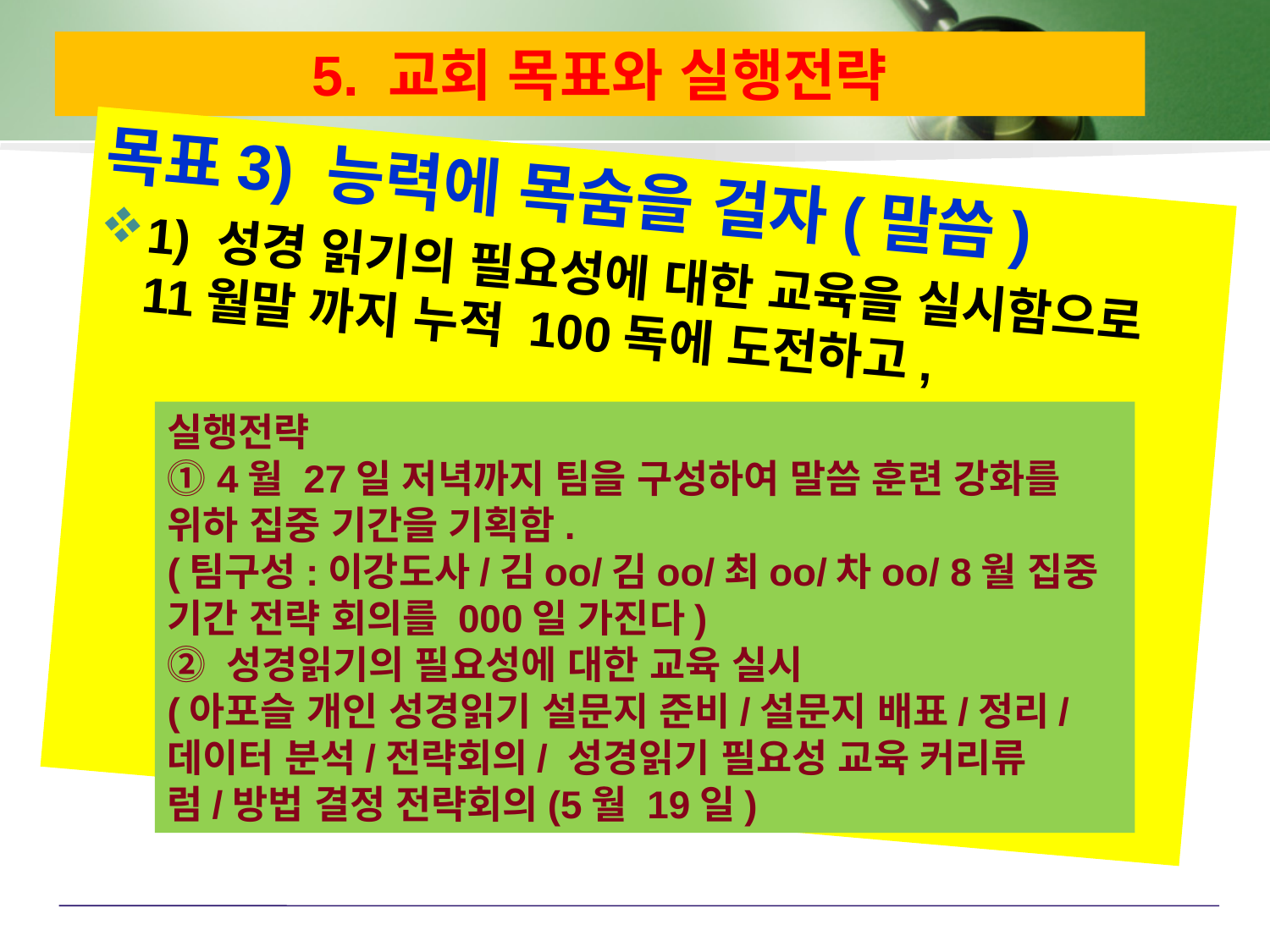

# 5. 교회 목표와 실행전략
목표3) 능력에 목숨을 걸자(말씀)
1) 성경 읽기의 필요성에 대한 교육을 실시함으로 11월말 까지 누적 100독에 도전하고,

실행전략
⓵ 4월 27일 저녁까지 팀을 구성하여 말씀 훈련 강화를 위하 집중 기간을 기획함.
(팀구성:이강도사/김oo/김oo/최oo/차oo/ 8월 집중 기간 전략 회의를 000일 가진다)
⓶ 성경읽기의 필요성에 대한 교육 실시
(아포슬 개인 성경읽기 설문지 준비/설문지 배표/정리/ 데이터 분석/전략회의/ 성경읽기 필요성 교육 커리류럼/방법 결정 전략회의(5월 19일)